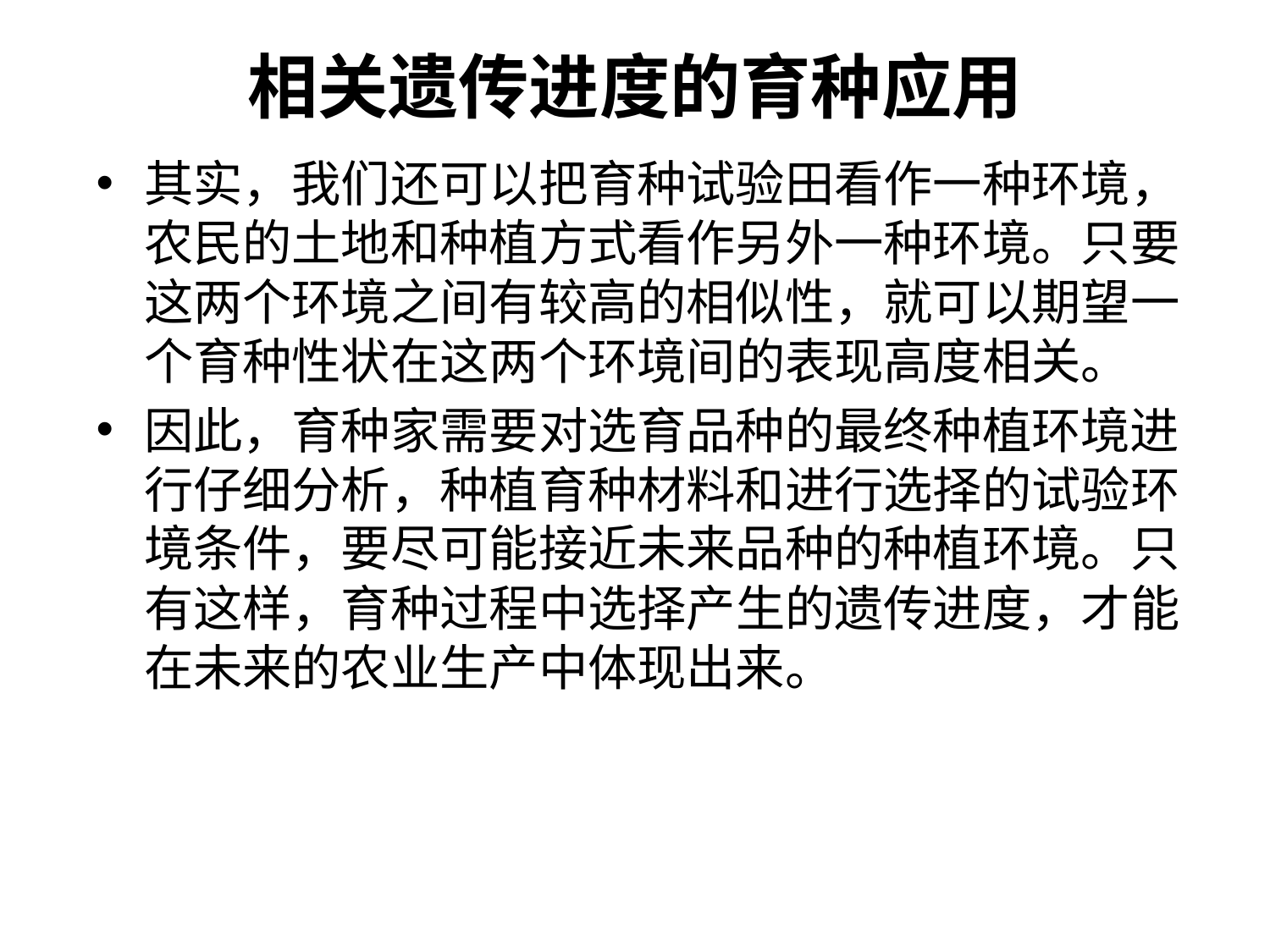

# 相关遗传进度的育种应用
其实，我们还可以把育种试验田看作一种环境，农民的土地和种植方式看作另外一种环境。只要这两个环境之间有较高的相似性，就可以期望一个育种性状在这两个环境间的表现高度相关。
因此，育种家需要对选育品种的最终种植环境进行仔细分析，种植育种材料和进行选择的试验环境条件，要尽可能接近未来品种的种植环境。只有这样，育种过程中选择产生的遗传进度，才能在未来的农业生产中体现出来。